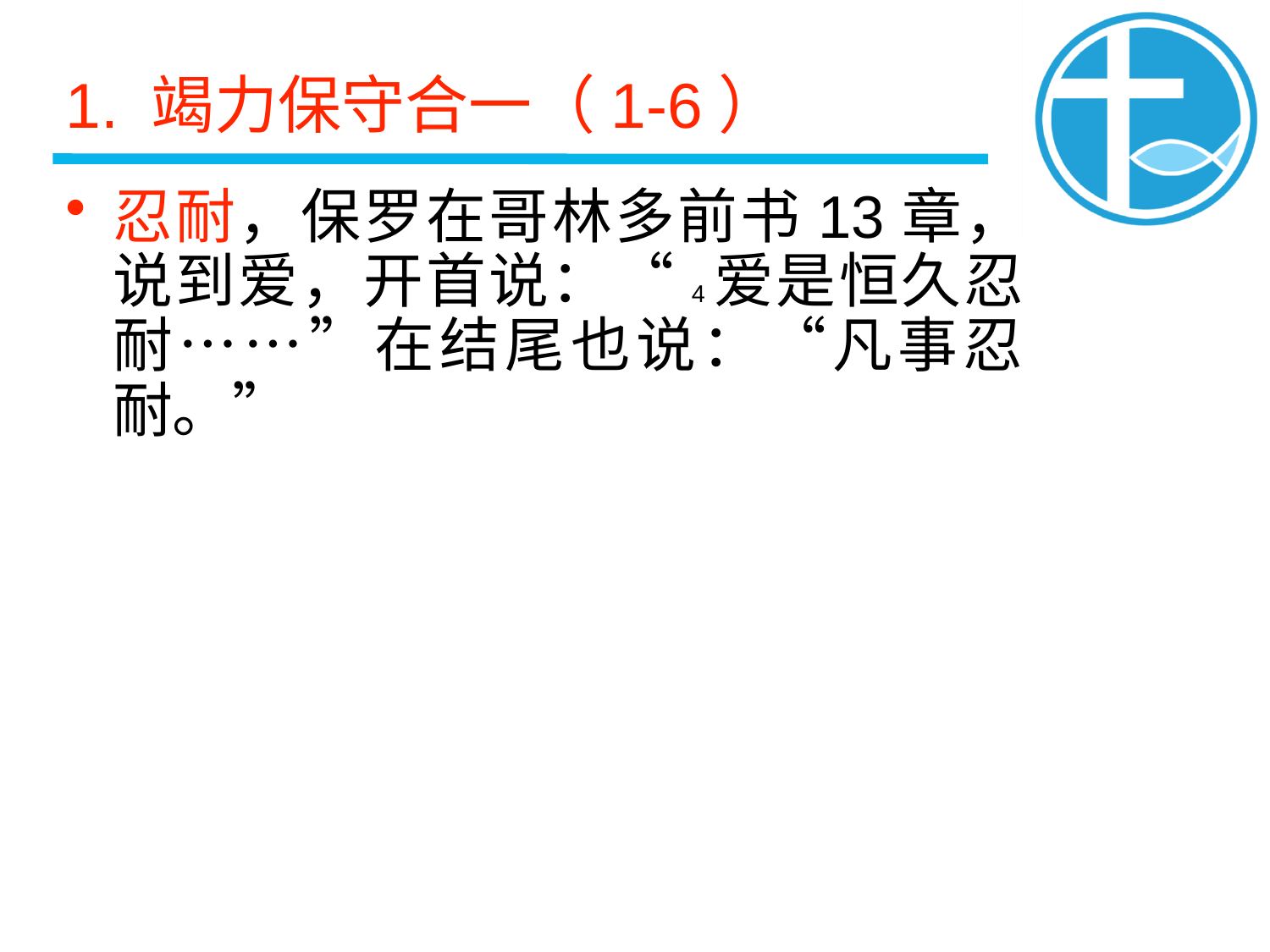

1. 竭力保守合一（1-6）
忍耐，保罗在哥林多前书13章，说到爱，开首说：“4爱是恒久忍耐……”在结尾也说：“凡事忍耐。”